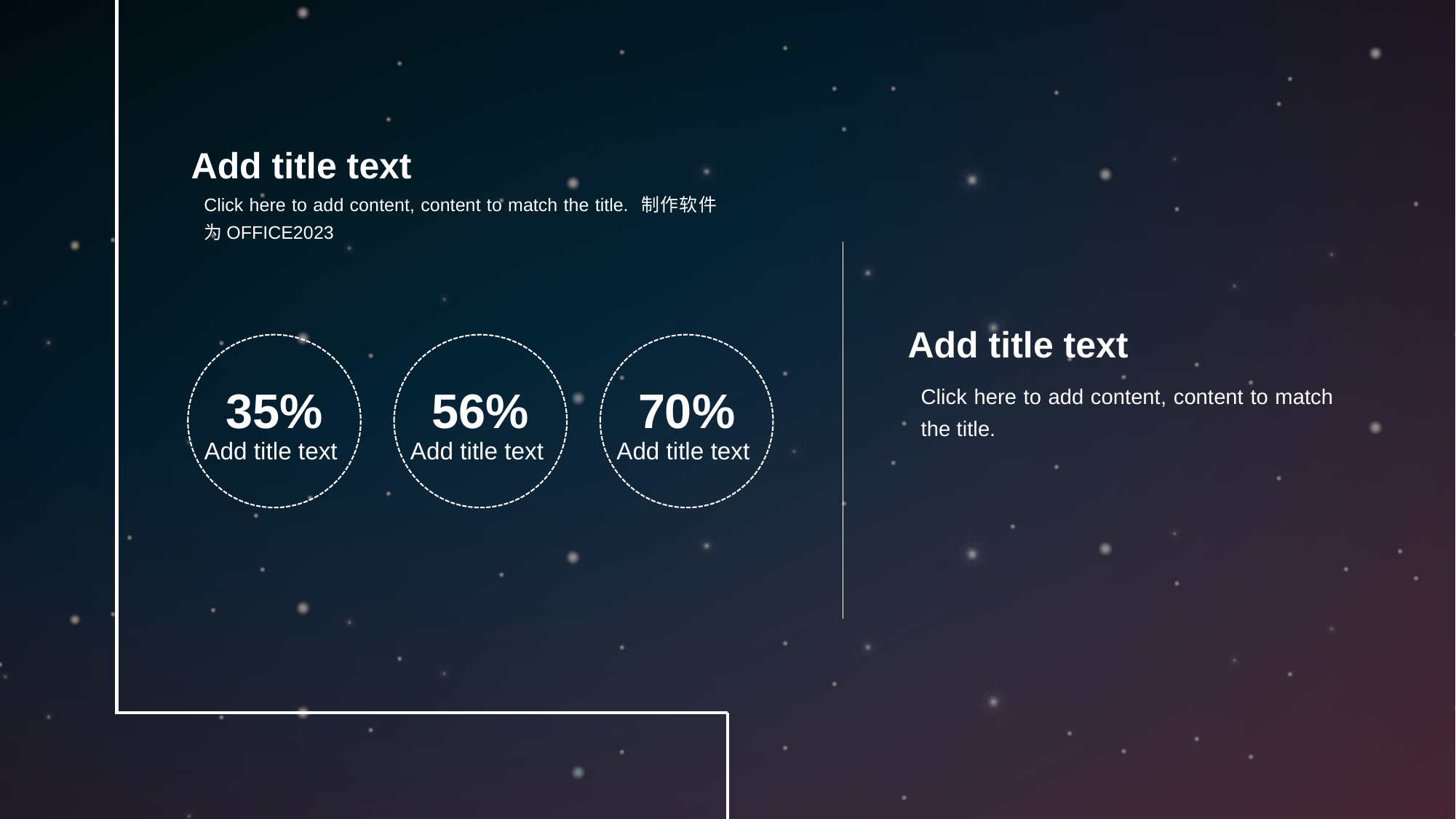

Add title text
Click here to add content, content to match the title. 制作软件为OFFICE2023
Add title text

35%
Add title text

56%
Add title text

70%
Add title text
Click here to add content, content to match the title.